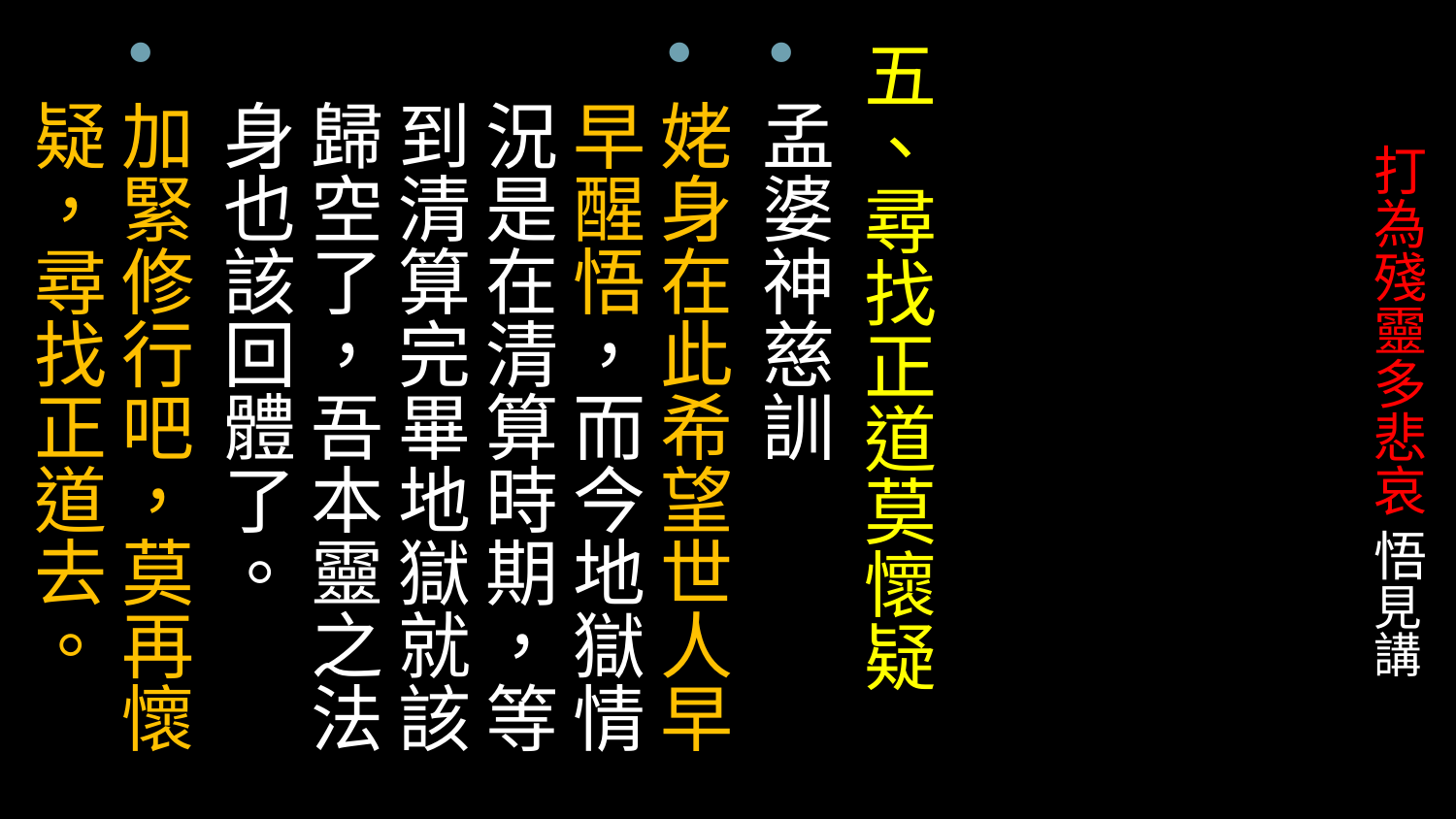

五、尋找正道莫懷疑
孟婆神慈訓
姥身在此希望世人早早醒悟，而今地獄情況是在清算時期，等到清算完畢地獄就該歸空了，吾本靈之法身也該回體了。
加緊修行吧，莫再懷疑，尋找正道去。
# 打為殘靈多悲哀 悟見講